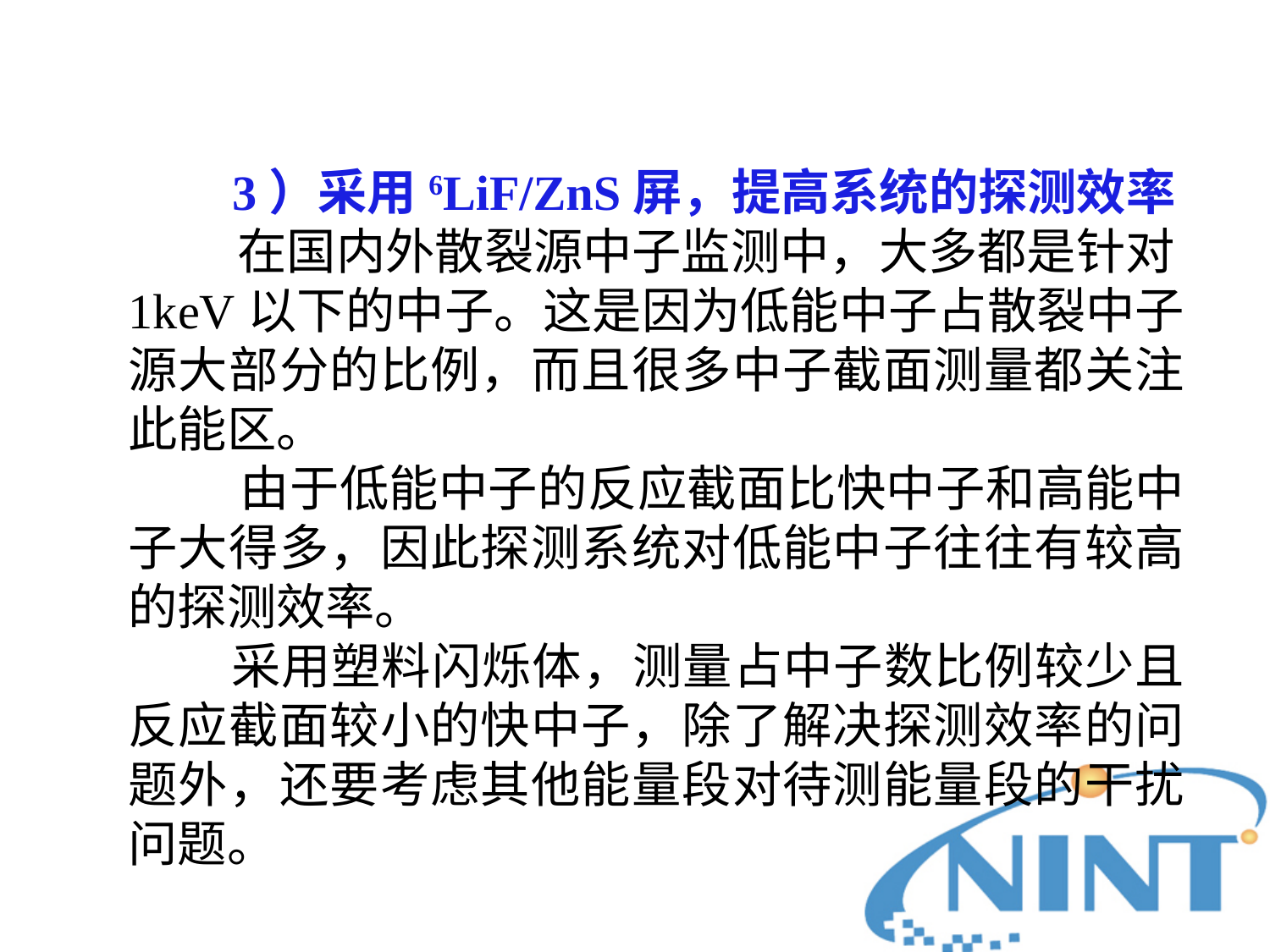

3）采用6LiF/ZnS屏，提高系统的探测效率
     在国内外散裂源中子监测中，大多都是针对1keV以下的中子。这是因为低能中子占散裂中子源大部分的比例，而且很多中子截面测量都关注此能区。
     由于低能中子的反应截面比快中子和高能中子大得多，因此探测系统对低能中子往往有较高的探测效率。
    采用塑料闪烁体，测量占中子数比例较少且反应截面较小的快中子，除了解决探测效率的问题外，还要考虑其他能量段对待测能量段的干扰问题。